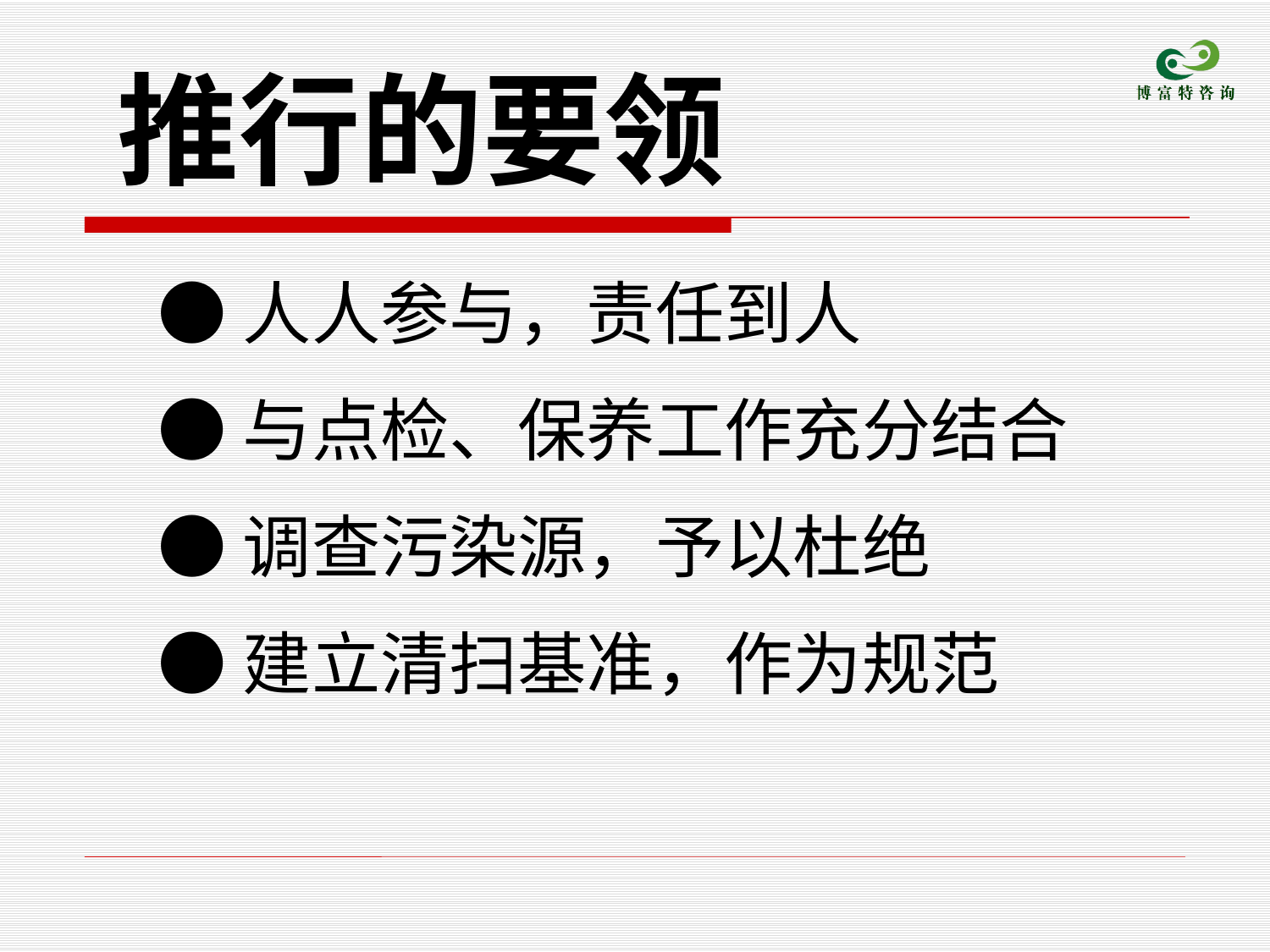

# 推行的要领
●人人参与，责任到人
●与点检、保养工作充分结合
●调查污染源，予以杜绝
●建立清扫基准，作为规范
180